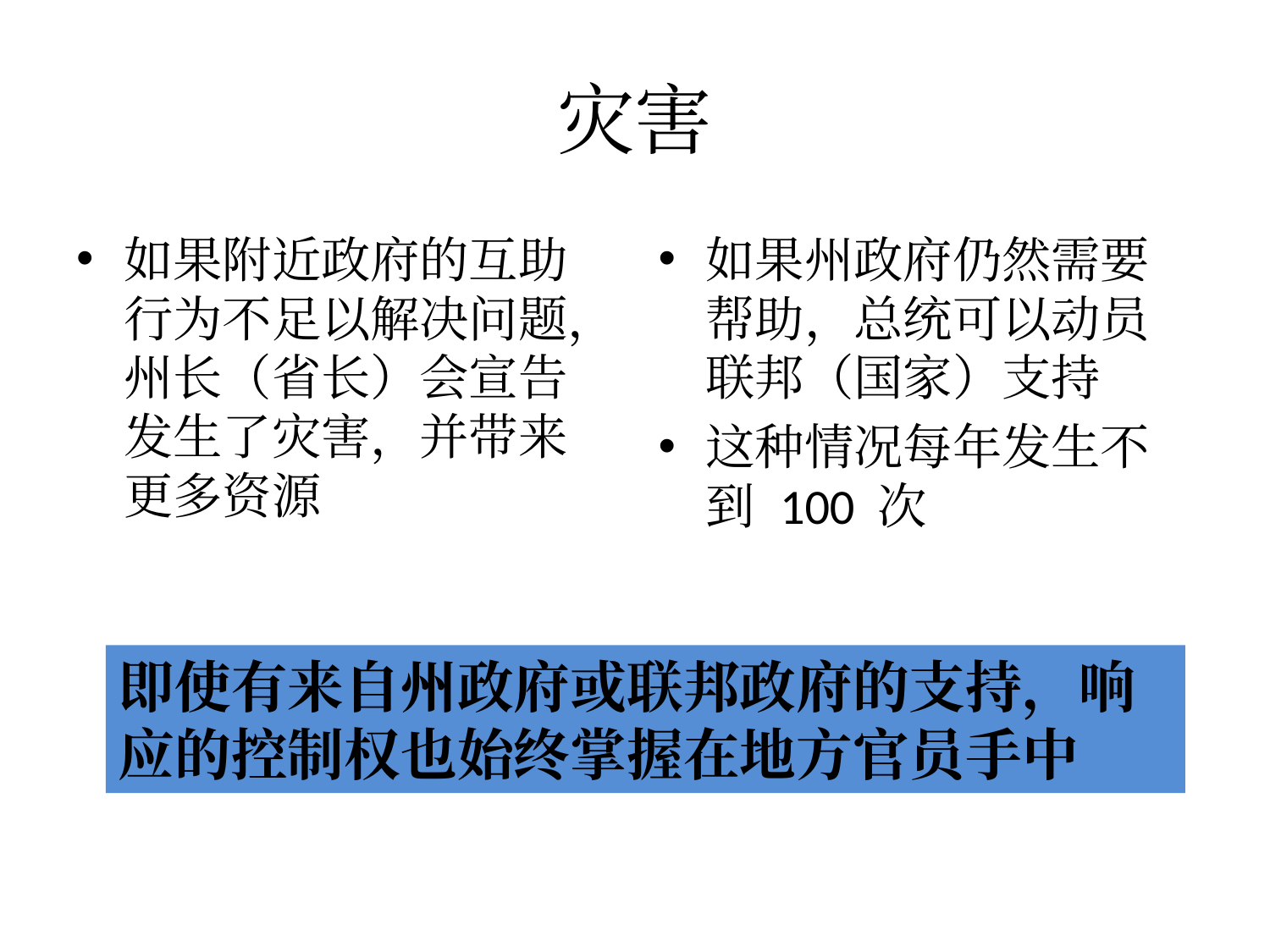

# 灾害
如果附近政府的互助行为不足以解决问题，州长（省长）会宣告发生了灾害，并带来更多资源
如果州政府仍然需要帮助，总统可以动员联邦（国家）支持
这种情况每年发生不到 100 次
即使有来自州政府或联邦政府的支持，响应的控制权也始终掌握在地方官员手中